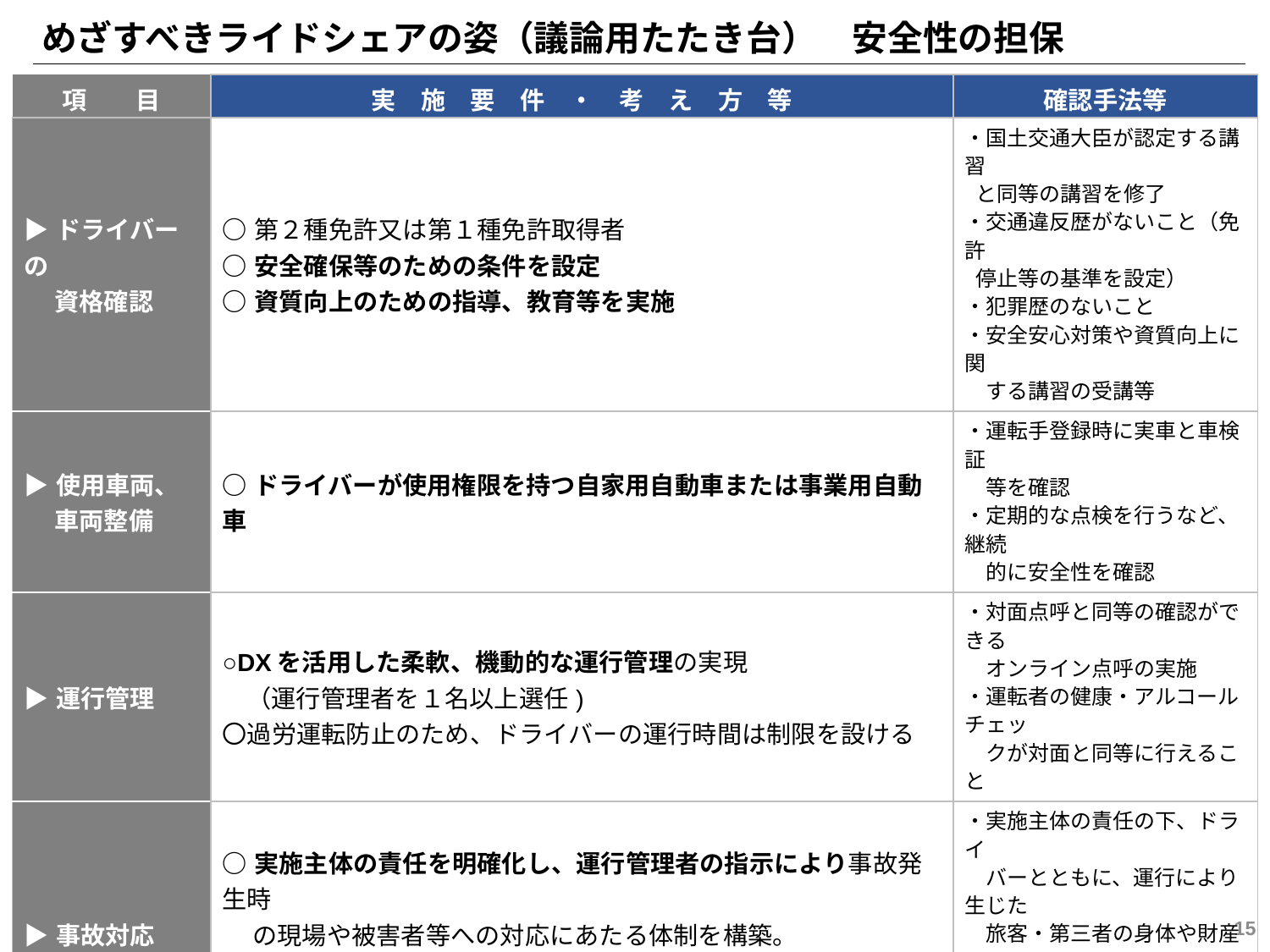

めざすべきライドシェアの姿（議論用たたき台）　安全性の担保
| 項　　目 | 実　施　要　件　・　考　え　方　等 | 確認手法等 |
| --- | --- | --- |
| ▶ドライバーの 　 資格確認 | ○第２種免許又は第１種免許取得者 ○安全確保等のための条件を設定 ○資質向上のための指導、教育等を実施 | ・国土交通大臣が認定する講習 と同等の講習を修了 ・交通違反歴がないこと（免許 停止等の基準を設定） ・犯罪歴のないこと ・安全安心対策や資質向上に関 　する講習の受講等 |
| ▶使用車両、 　 車両整備 | ○ドライバーが使用権限を持つ自家用自動車または事業用自動車 | ・運転手登録時に実車と車検証 　等を確認 ・定期的な点検を行うなど、継続 　的に安全性を確認 |
| ▶運行管理 | ○DXを活用した柔軟、機動的な運行管理の実現 （運行管理者を１名以上選任) 〇過労運転防止のため、ドライバーの運行時間は制限を設ける | ・対面点呼と同等の確認ができる 　オンライン点呼の実施 ・運転者の健康・アルコールチェッ 　クが対面と同等に行えること |
| ▶事故対応 | ○実施主体の責任を明確化し、運行管理者の指示により事故発生時 　 の現場や被害者等への対応にあたる体制を構築。 ○タクシーと同等以上の保険加入(対人8000万円、対物200万円） | ・実施主体の責任の下、ドライ 　バーとともに、運行により生じた 　旅客・第三者の身体や財産に 　対する損害を賠償するための措 　置を実施 |
| ▶防犯対策 | ○実施主体の責任の下、ドライバーとともに、利用者の乗車中における 　 防犯対策を整備 | ・ドライブレコーダー等（車内外の 　映像を記録）の設置 |
| ▶苦情処理 | ○実施主体の下に苦情処理体制を構築。利用者対応やドライバー教育 につなげる。 | ・実施主体による窓口設置、 　現場対応講習開催、マニュアル 　作成等 |
15